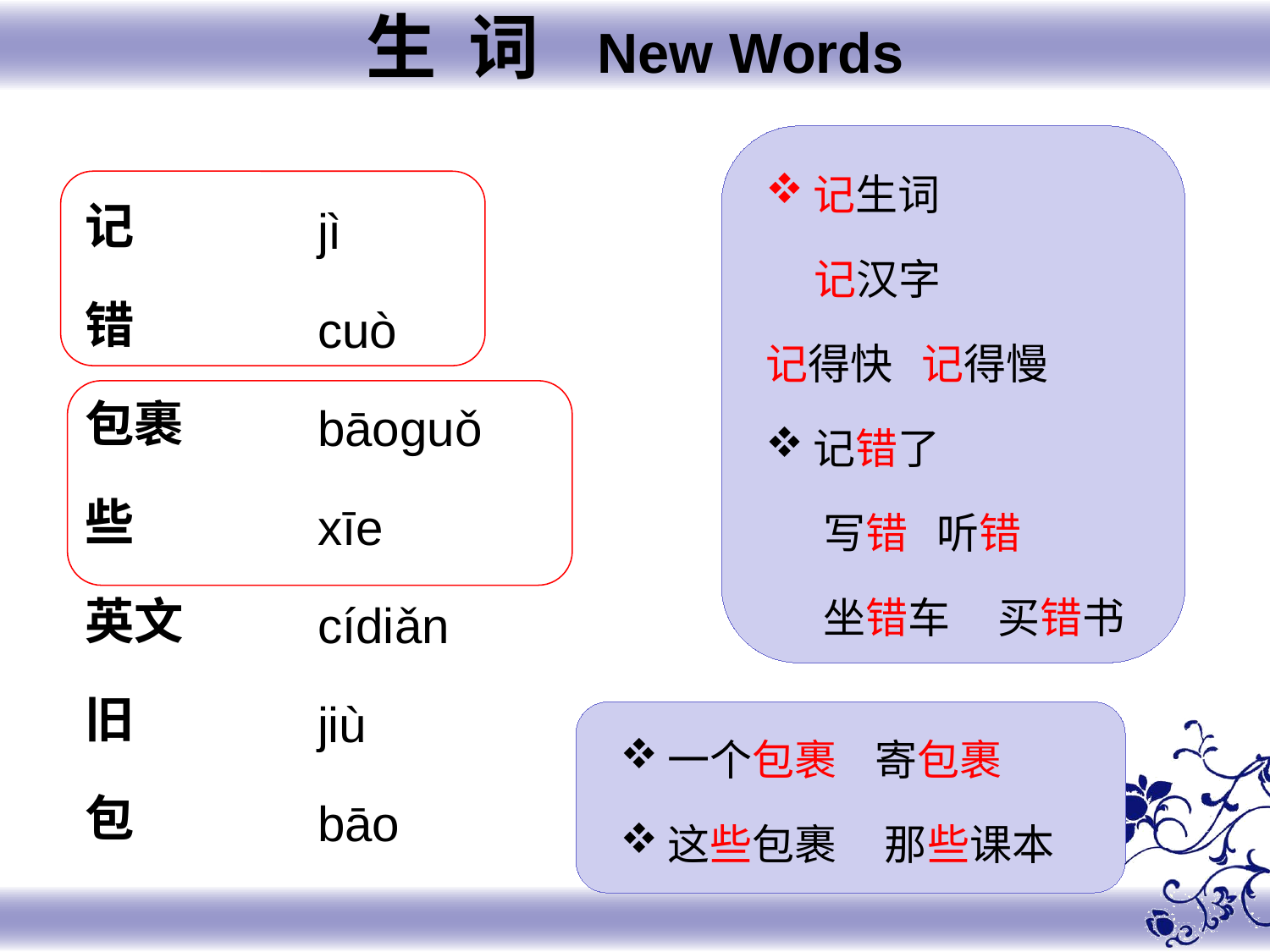

生  词   New Words

记生词
    记汉字
记得快   记得慢
记错了
     写错   听错
     坐错车     买错书

记
错
包裹
些
英文
旧
包
jì
cuò
bāoɡuǒ
xīe
cídiǎn
jiù
bāo

一个包裹    寄包裹
这些包裹     那些课本